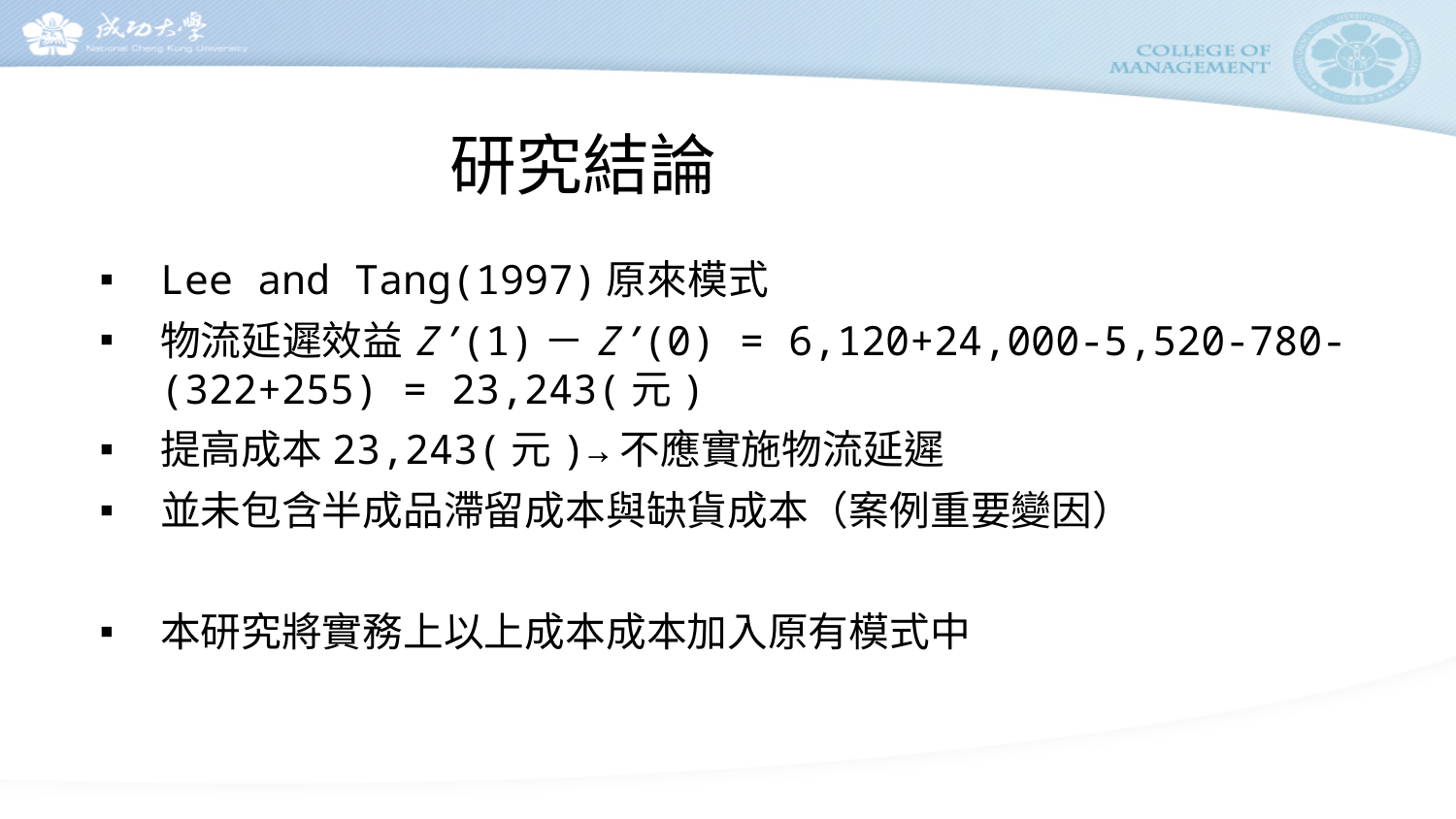

# 研究結論
Lee and Tang(1997)原來模式
物流延遲效益Z’(1)－Z’(0) = 6,120+24,000-5,520-780-(322+255) = 23,243(元)
提高成本23,243(元)→不應實施物流延遲
並未包含半成品滯留成本與缺貨成本（案例重要變因）

本研究將實務上以上成本成本加入原有模式中
26